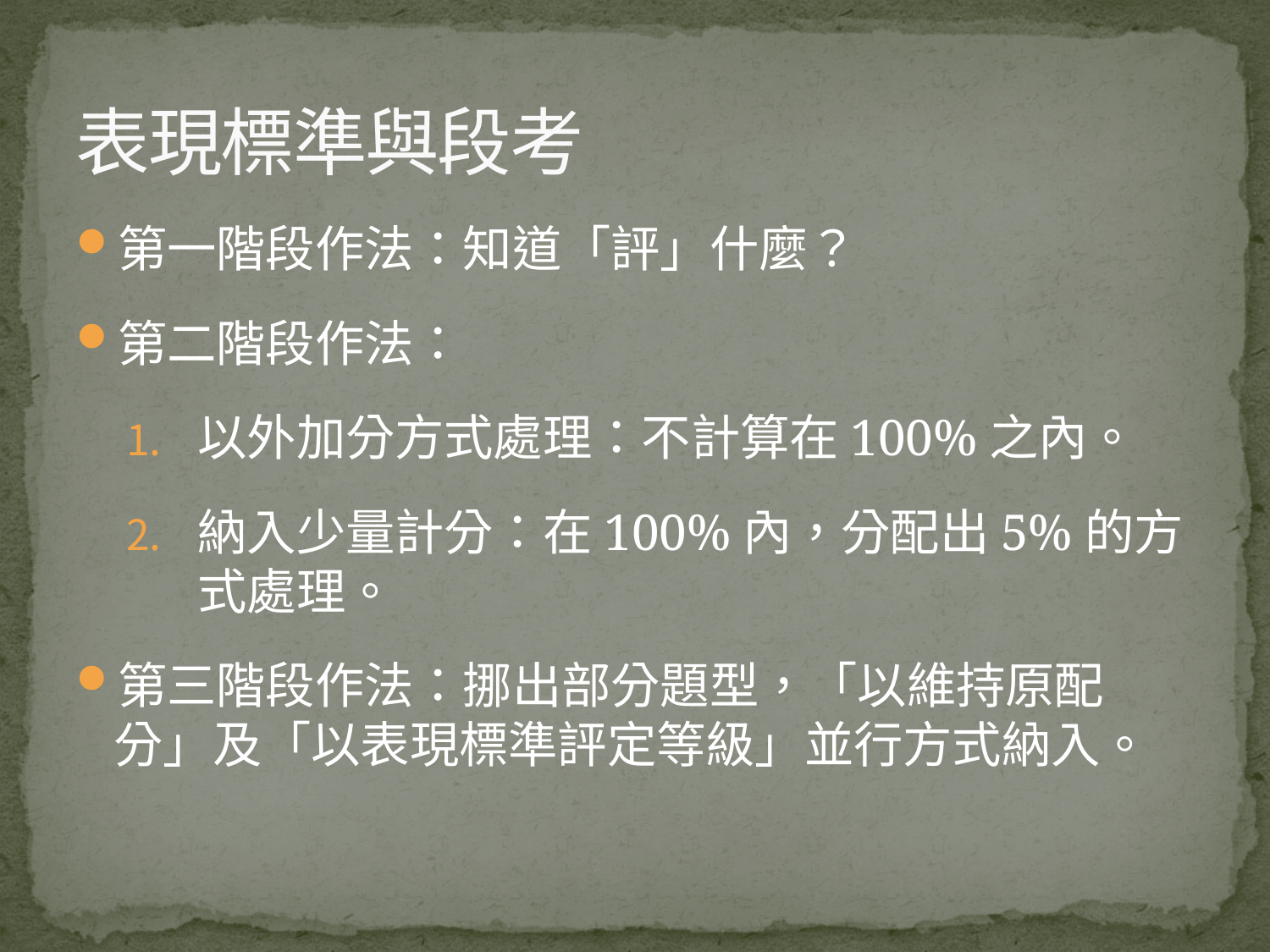

# 表現標準與段考
第一階段作法：知道「評」什麼？
第二階段作法：
以外加分方式處理：不計算在100%之內。
納入少量計分：在100%內，分配出5%的方式處理。
第三階段作法：挪出部分題型，「以維持原配分」及「以表現標準評定等級」並行方式納入。